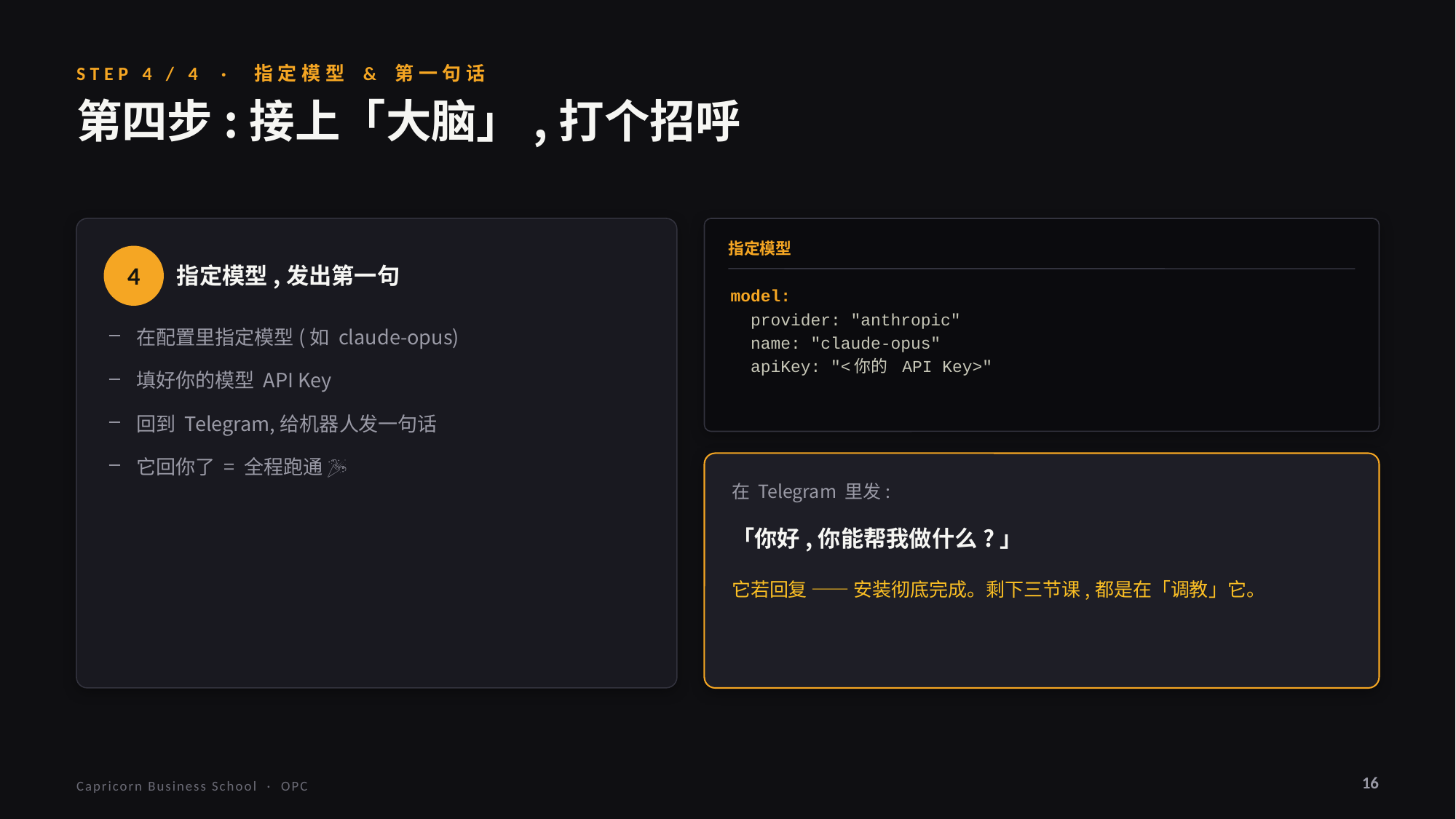

STEP 4 / 4  ·  指定模型 & 第一句话
第四步:接上「大脑」,打个招呼

指定模型
4

指定模型,发出第一句

model:
  provider: "anthropic"
  name: "claude-opus"
  apiKey: "<你的 API Key>"
在配置里指定模型(如 claude-opus)
填好你的模型 API Key
回到 Telegram,给机器人发一句话
它回你了 = 全程跑通 🎉

在 Telegram 里发:
「你好,你能帮我做什么?」
它若回复 —— 安装彻底完成。剩下三节课,都是在「调教」它。
16
Capricorn Business School  ·  OPC